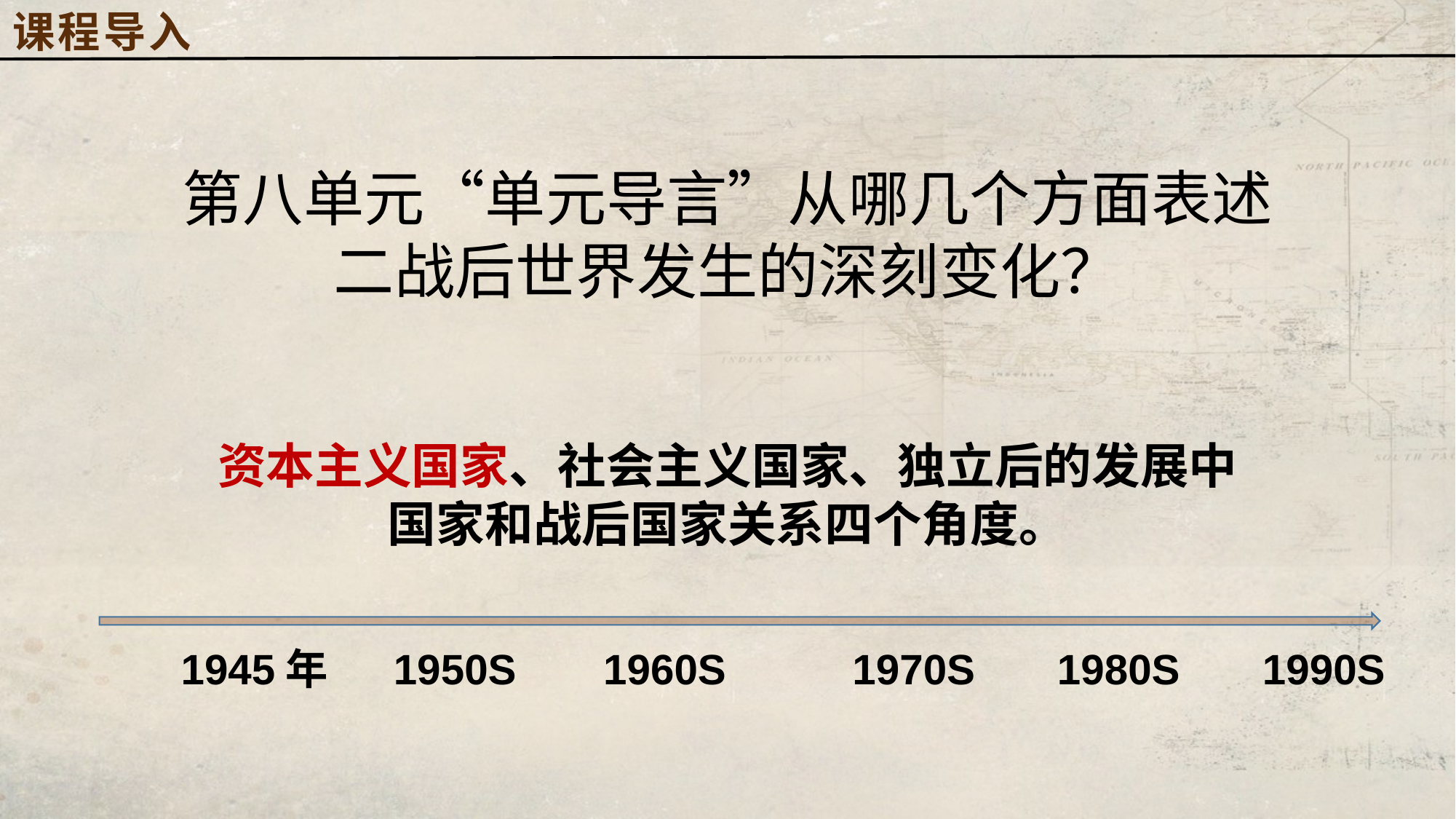

课程导入
第八单元“单元导言”从哪几个方面表述
二战后世界发生的深刻变化？
资本主义国家、社会主义国家、独立后的发展中国家和战后国家关系四个角度。

1945年
1950S
1960S
1970S
1980S
1990S